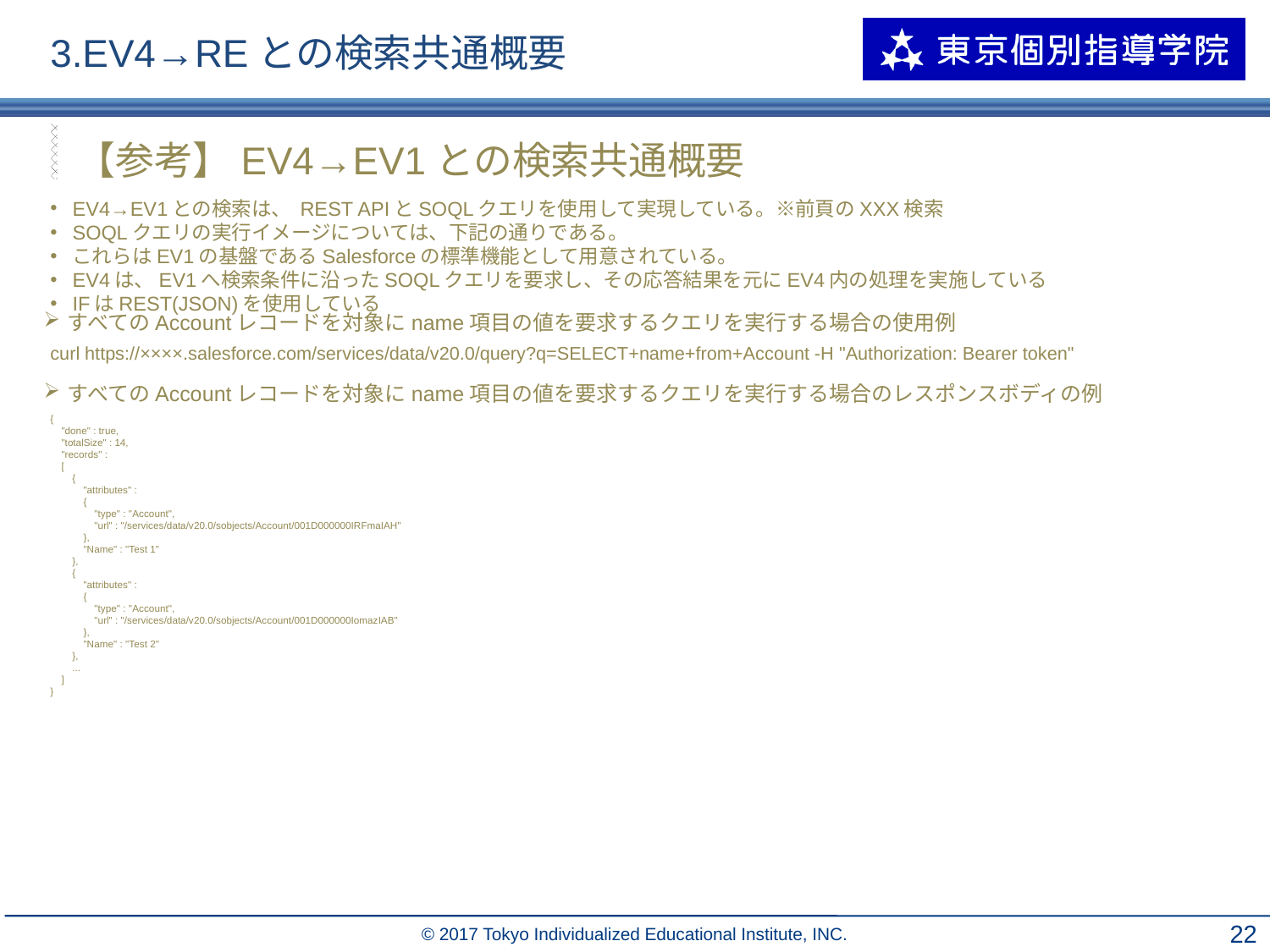

# 3.EV4→REとの検索共通概要
【参考】EV4→EV1との検索共通概要

EV4→EV1との検索は、 REST APIとSOQLクエリを使用して実現している。※前頁のXXX検索
SOQLクエリの実行イメージについては、下記の通りである。
これらはEV1の基盤であるSalesforceの標準機能として用意されている。
EV4は、EV1へ検索条件に沿ったSOQLクエリを要求し、その応答結果を元にEV4内の処理を実施している
IFはREST(JSON)を使用している

すべてのAccountレコードを対象にname項目の値を要求するクエリを実行する場合の使用例
curl https://××××.salesforce.com/services/data/v20.0/query?q=SELECT+name+from+Account -H "Authorization: Bearer token"
すべてのAccountレコードを対象にname項目の値を要求するクエリを実行する場合のレスポンスボディの例
{
    "done" : true,
    "totalSize" : 14,
    "records" :
    [
        {
            "attributes" :
            {
                "type" : "Account",
                "url" : "/services/data/v20.0/sobjects/Account/001D000000IRFmaIAH"
            },
            "Name" : "Test 1"
        },
        {
            "attributes" :
            {
                "type" : "Account",
                "url" : "/services/data/v20.0/sobjects/Account/001D000000IomazIAB"
            },
            "Name" : "Test 2"
        },
        ...
    ]
}
22